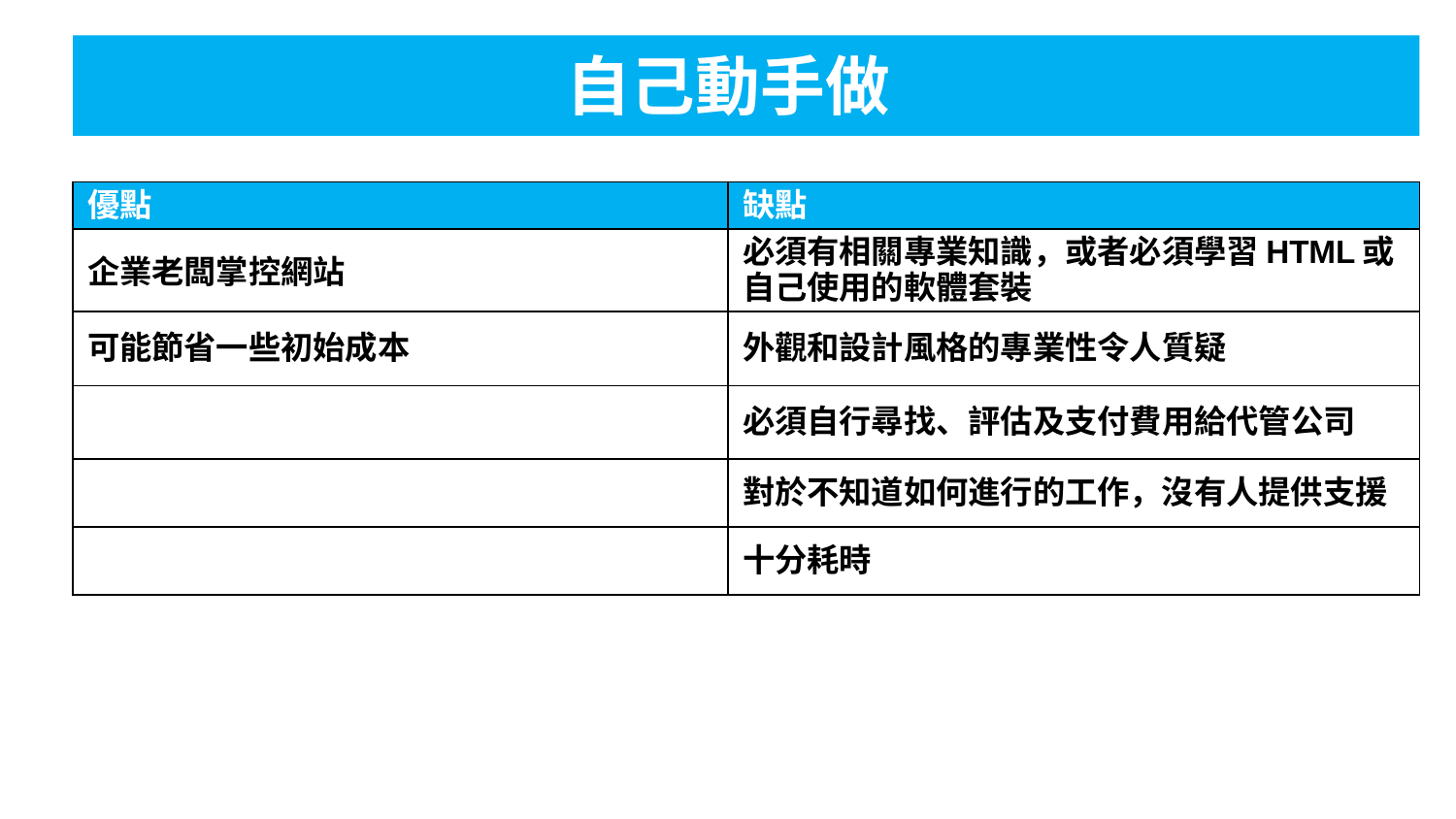

# 自己動手做：Dreamweaver與HTML等。

自己動手做
| 優點 | 缺點 |
| --- | --- |
| 企業老闆掌控網站 | 必須有相關專業知識，或者必須學習HTML或自己使用的軟體套裝 |
| 可能節省一些初始成本 | 外觀和設計風格的專業性令人質疑 |
|  | 必須自行尋找、評估及支付費用給代管公司 |
|  | 對於不知道如何進行的工作，沒有人提供支援 |
|  | 十分耗時 |